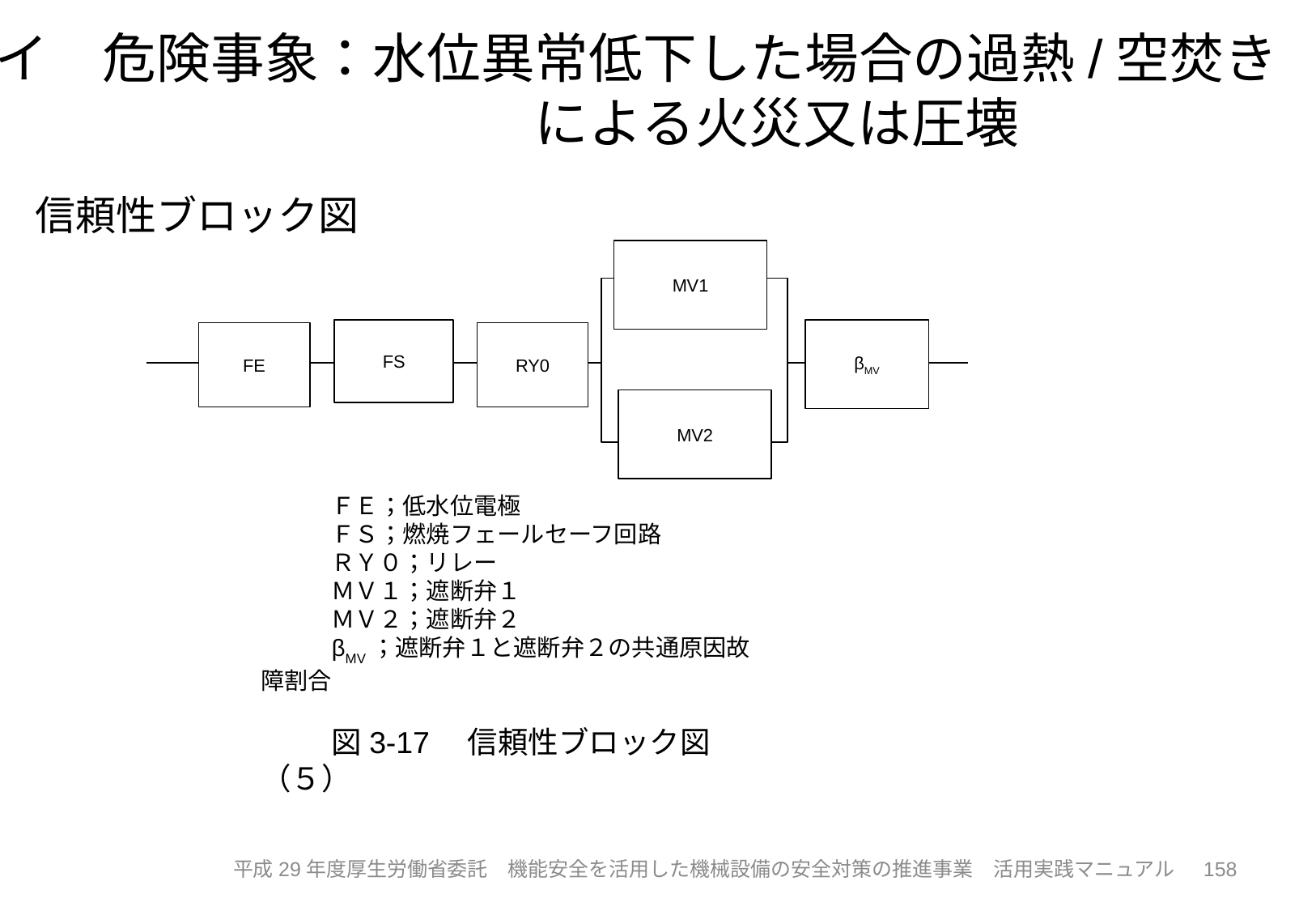

イ　危険事象：水位異常低下した場合の過熱/空焚き
　　　　　　　　　　による火災又は圧壊

　信頼性ブロック図

MV1

βMV
FS
FE
RY0
MV2
ＦＥ；低水位電極
ＦＳ；燃焼フェールセーフ回路
ＲＹ０；リレー
ＭＶ１；遮断弁１
ＭＶ２；遮断弁２
βMV；遮断弁１と遮断弁２の共通原因故障割合

図3-17　信頼性ブロック図（５）
158
平成29年度厚生労働省委託　機能安全を活用した機械設備の安全対策の推進事業　活用実践マニュアル